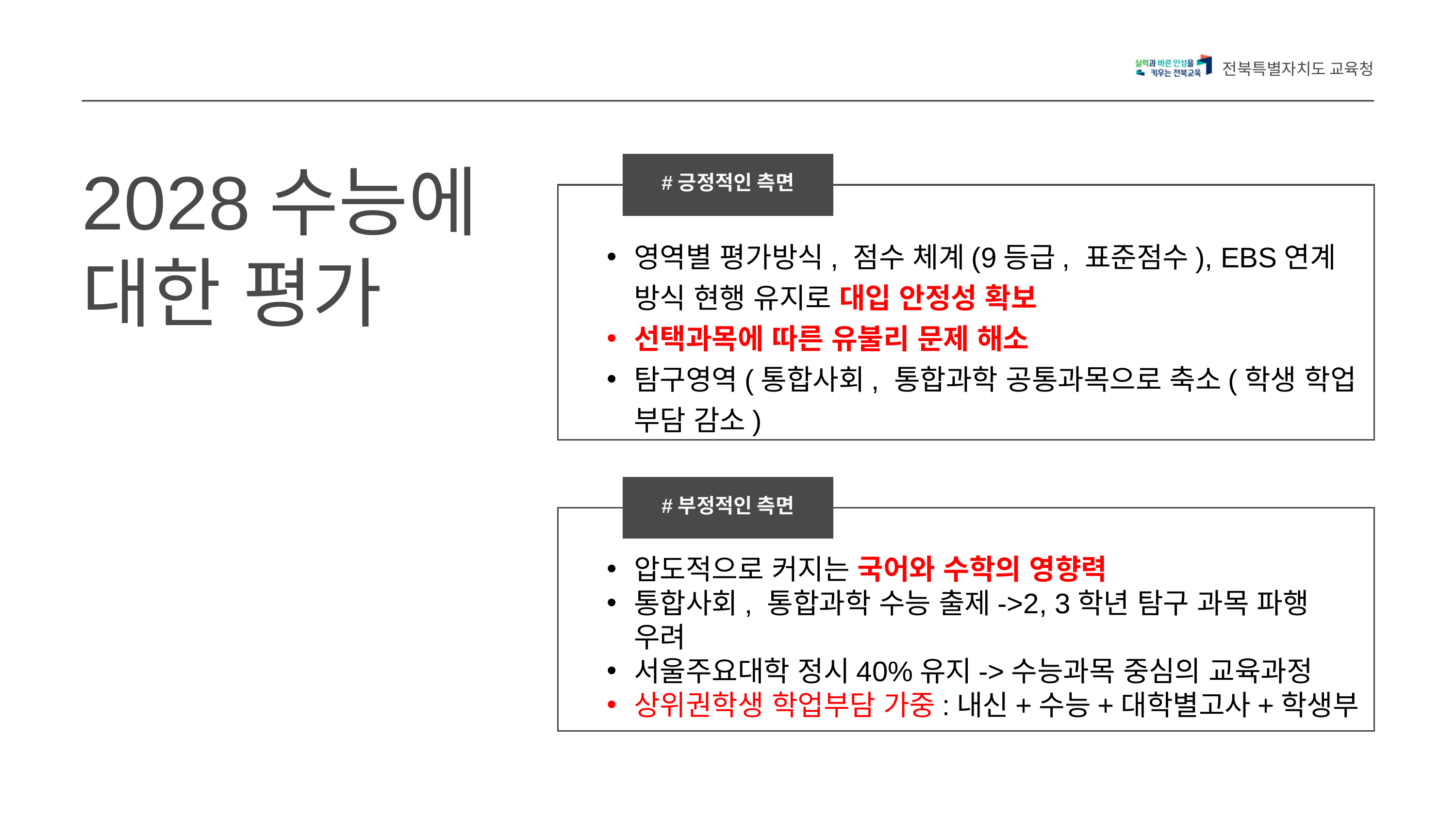

전북특별자치도 교육청

2028수능에 대한 평가

#긍정적인 측면

영역별 평가방식, 점수 체계(9등급, 표준점수), EBS연계 방식 현행 유지로 대입 안정성 확보
선택과목에 따른 유불리 문제 해소
탐구영역(통합사회, 통합과학 공통과목으로 축소(학생 학업 부담 감소)

#부정적인 측면

압도적으로 커지는 국어와 수학의 영향력
통합사회, 통합과학 수능 출제->2, 3학년 탐구 과목 파행 우려
서울주요대학 정시40%유지->수능과목 중심의 교육과정
상위권학생 학업부담 가중:내신+수능+대학별고사+학생부